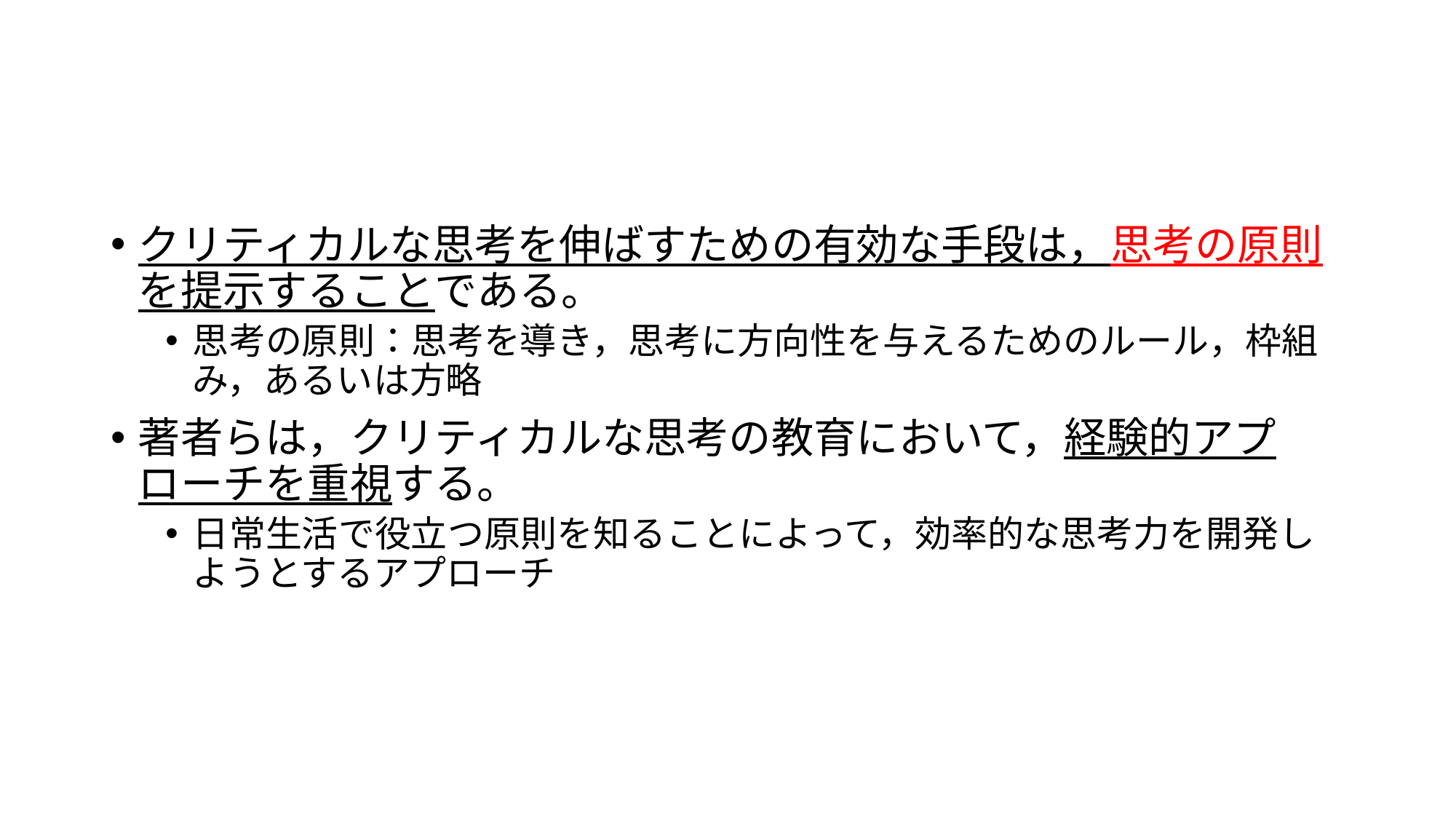

#
クリティカルな思考を伸ばすための有効な手段は，思考の原則を提示することである。
思考の原則：思考を導き，思考に方向性を与えるためのルール，枠組み，あるいは方略
著者らは，クリティカルな思考の教育において，経験的アプローチを重視する。
日常生活で役立つ原則を知ることによって，効率的な思考力を開発しようとするアプローチ